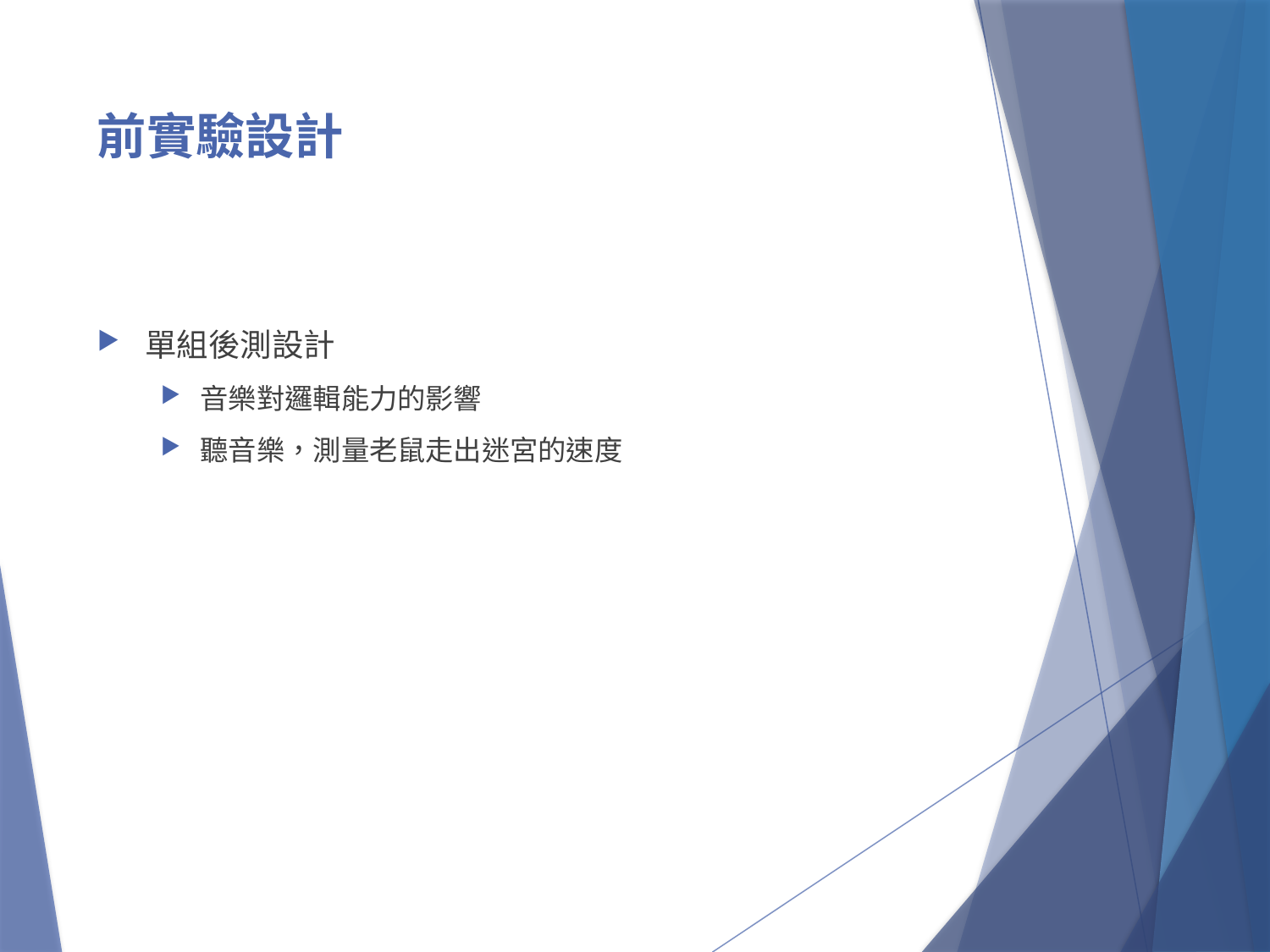

# 前實驗設計
單組後測設計
音樂對邏輯能力的影響
聽音樂，測量老鼠走出迷宮的速度